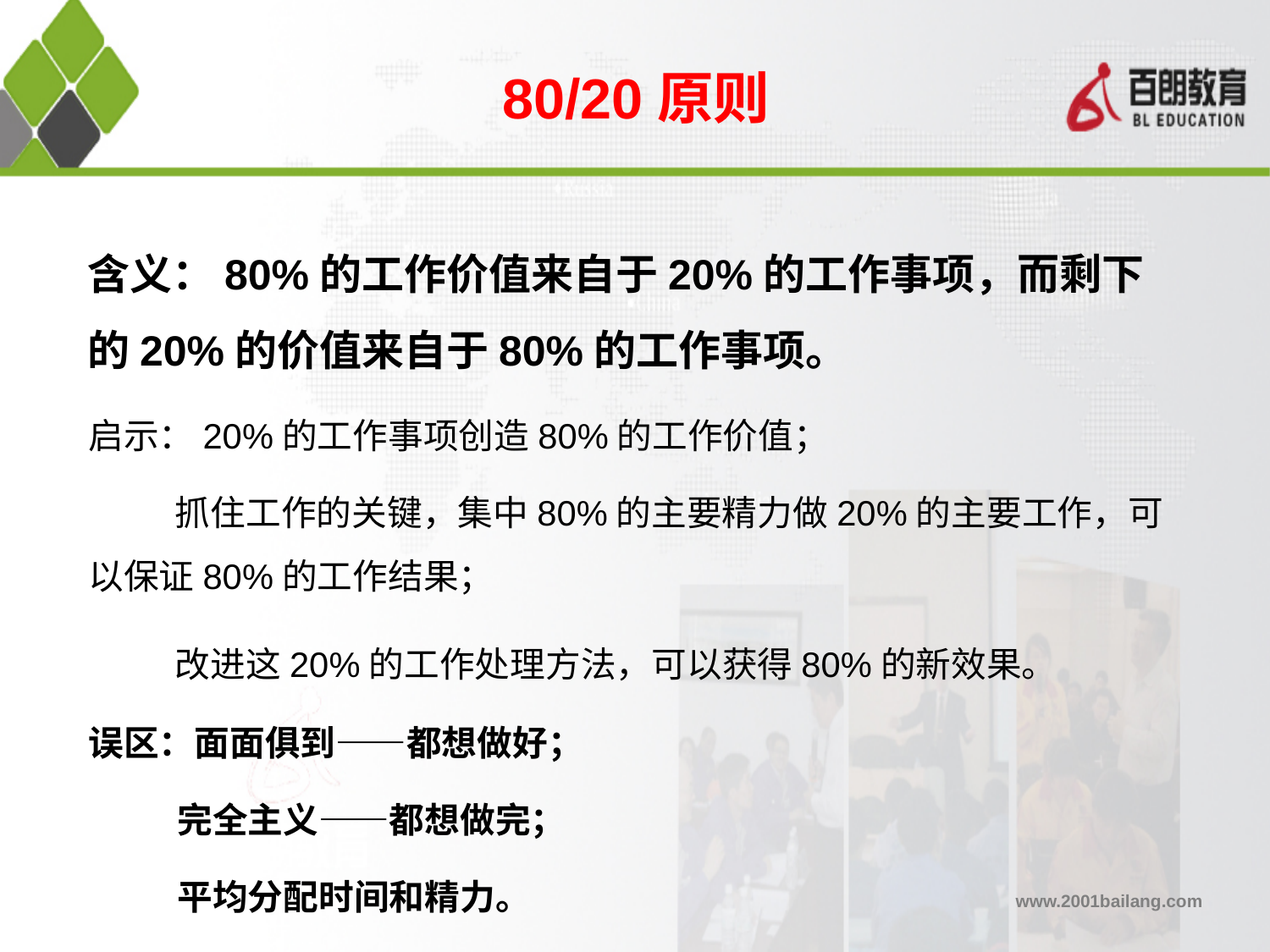

80/20原则
含义：80%的工作价值来自于20%的工作事项，而剩下的20%的价值来自于80%的工作事项。
启示：20%的工作事项创造80%的工作价值；
          抓住工作的关键，集中80%的主要精力做20%的主要工作，可以保证80%的工作结果；
          改进这20%的工作处理方法，可以获得80%的新效果。
误区：面面俱到——都想做好；
          完全主义——都想做完；
          平均分配时间和精力。